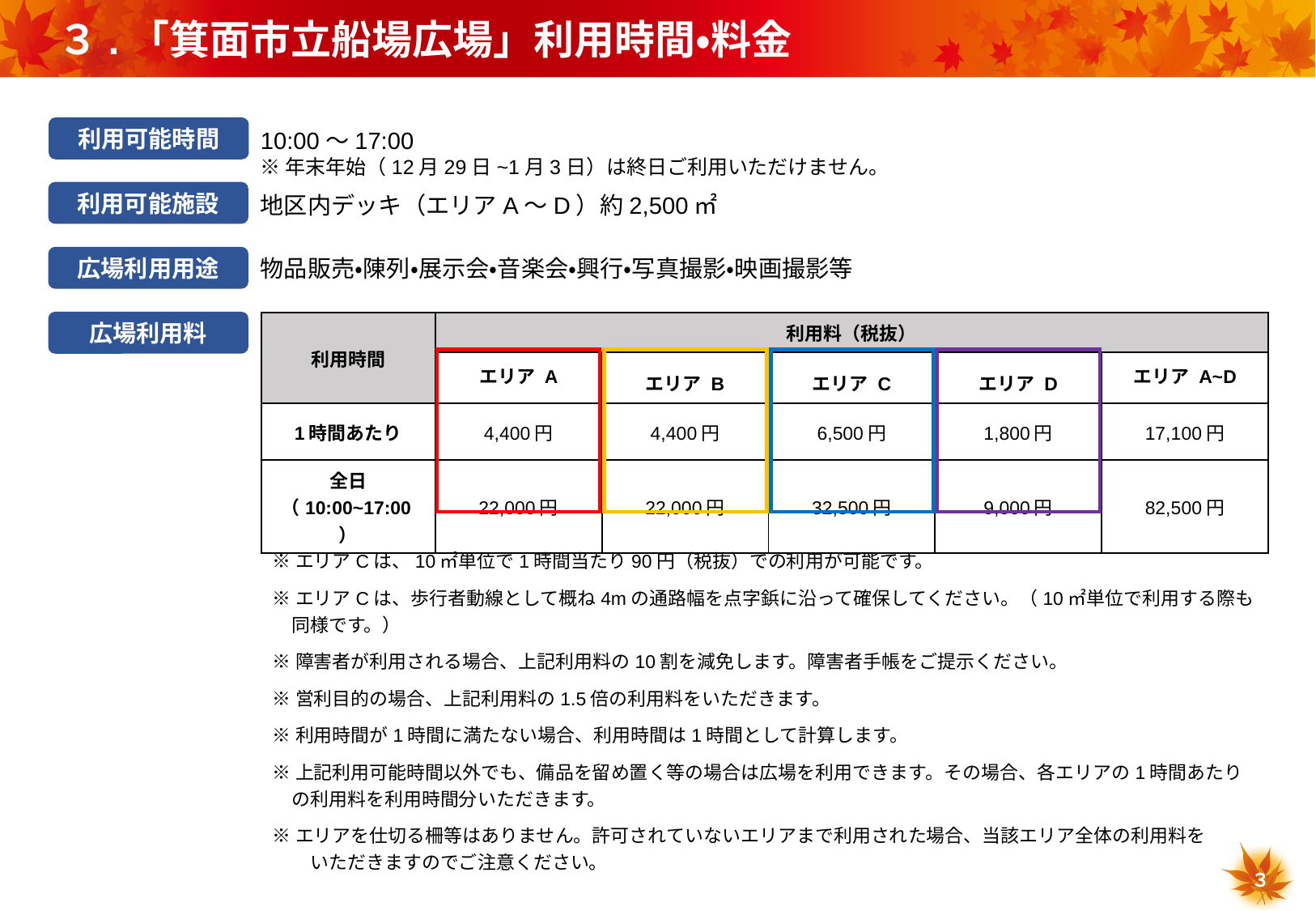

# ３.「箕面市立船場広場」利用時間・料金
利用可能時間
10:00～17:00
※年末年始（12月29日~1月3日）は終日ご利用いただけません。
利用可能施設
地区内デッキ（エリアA～D）約2,500㎡
広場利用用途
物品販売・陳列・展示会・音楽会・興行・写真撮影・映画撮影等
広場利用料
| 利用時間 | 利用料（税抜） |  |  |  |  |
| --- | --- | --- | --- | --- | --- |
|  | エリア A | エリア B | エリア C | エリア D | エリア A~D |
| 1時間あたり | 4,400円 | 4,400円 | 6,500円 | 1,800円 | 17,100円 |
| 全日（10:00~17:00） | 22,000円 | 22,000円 | 32,500円 | 9,000円 | 82,500円 |

※エリアCは、10㎡単位で1時間当たり90円（税抜）での利用が可能です。
※エリアCは、歩行者動線として概ね4mの通路幅を点字鋲に沿って確保してください。（10㎡単位で利用する際も同様です。）
※障害者が利用される場合、上記利用料の10割を減免します。障害者手帳をご提示ください。
※営利目的の場合、上記利用料の1.5倍の利用料をいただきます。
※利用時間が1時間に満たない場合、利用時間は1時間として計算します。
※上記利用可能時間以外でも、備品を留め置く等の場合は広場を利用できます。その場合、各エリアの1時間あたりの利用料を利用時間分いただきます。
※エリアを仕切る柵等はありません。許可されていないエリアまで利用された場合、当該エリア全体の利用料を　　　いただきますのでご注意ください。
３